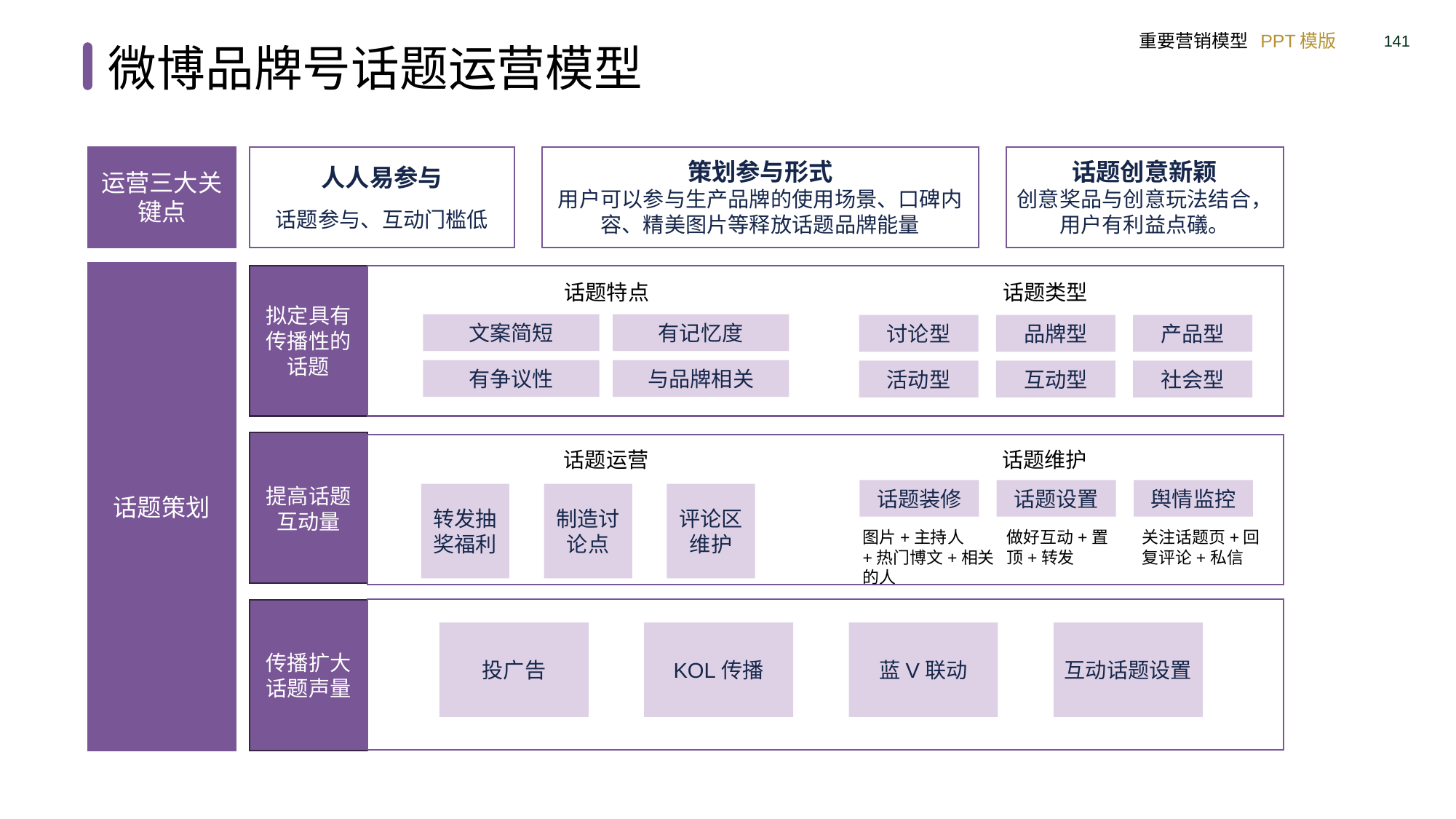

微博品牌号话题运营模型
运营三大关键点
人人易参与

话题参与、互动门槛低
策划参与形式
用户可以参与生产品牌的使用场景、口碑内容、精美图片等释放话题品牌能量
话题创意新颖
创意奖品与创意玩法结合，用户有利益点礒。
话题策划
拟定具有传播性的话题

话题类型
话题特点
文案简短
有记忆度
讨论型
品牌型
产品型
有争议性
与品牌相关
活动型
互动型
社会型
提高话题互动量

话题维护
话题运营
话题装修
话题设置
舆情监控
转发抽奖福利
制造讨论点
评论区维护
图片+主持人+热门博文+相关的人
做好互动+置顶+转发
关注话题页+回复评论+私信

传播扩大话题声量
投广告
KOL传播
蓝V联动
互动话题设置